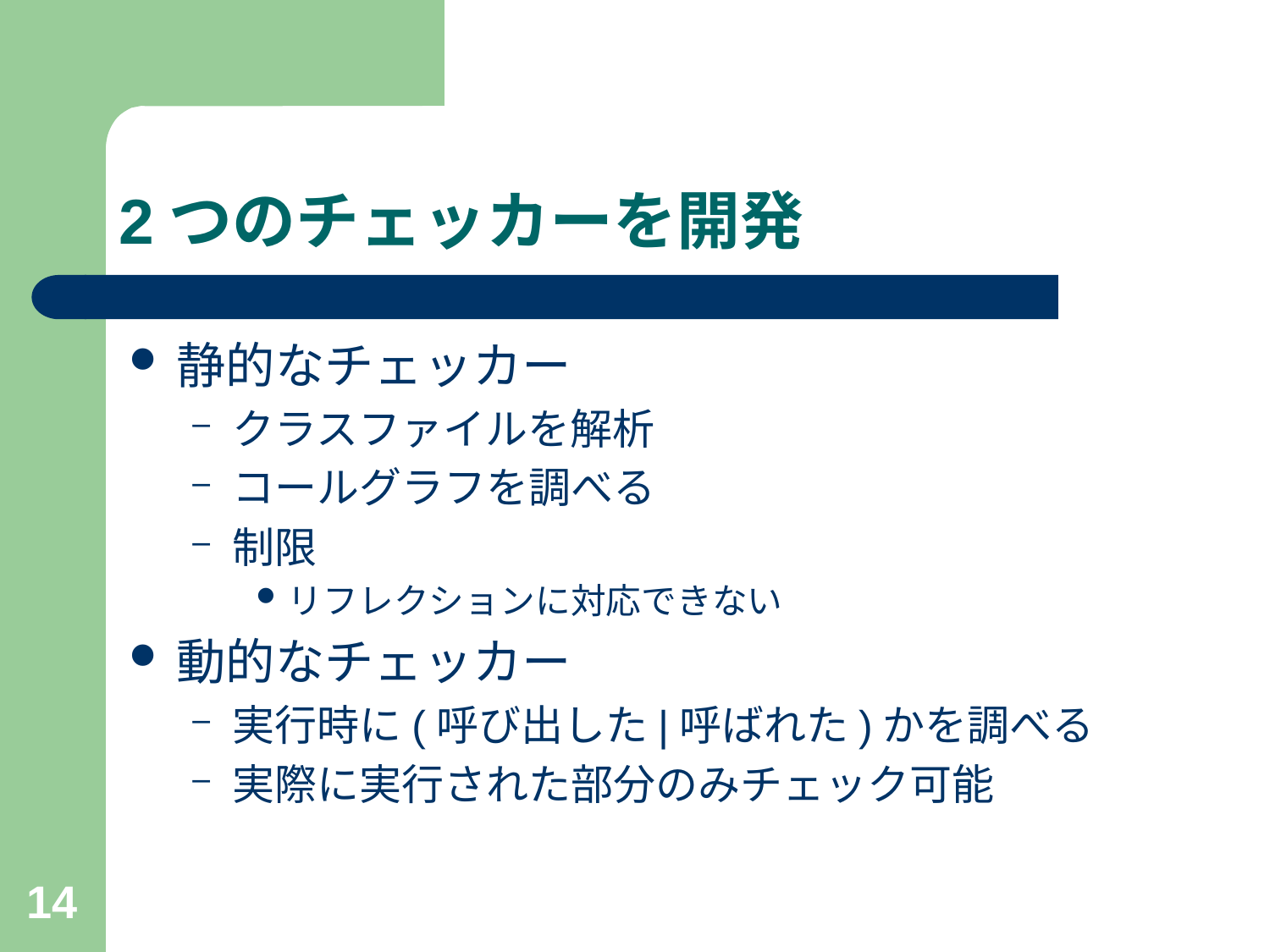

# 2つのチェッカーを開発
静的なチェッカー
クラスファイルを解析
コールグラフを調べる
制限
リフレクションに対応できない
動的なチェッカー
実行時に(呼び出した|呼ばれた)かを調べる
実際に実行された部分のみチェック可能
14